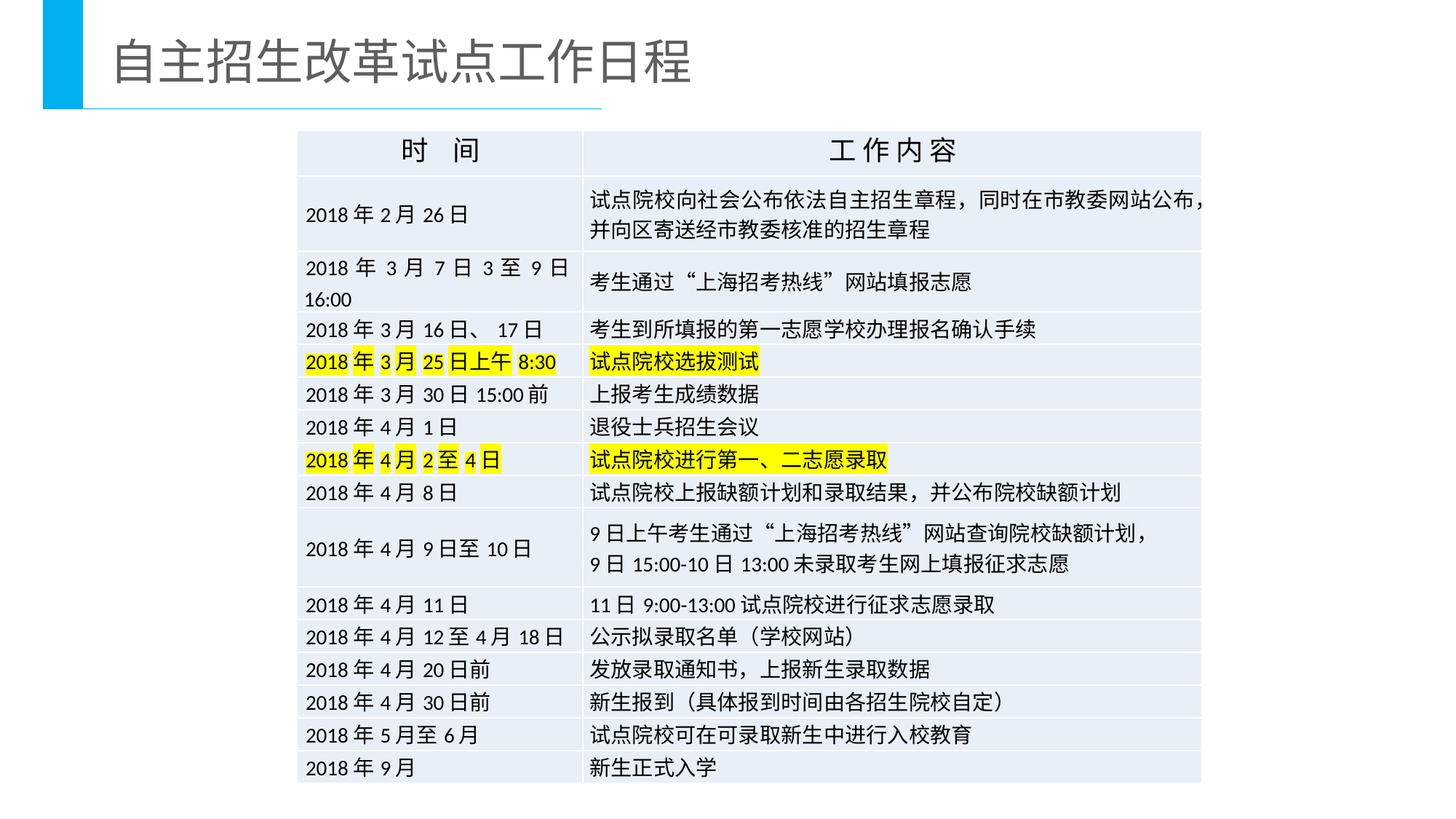

自主招生改革试点工作日程
| 时 间 | 工 作 内 容 |
| --- | --- |
| 2018年2月26日 | 试点院校向社会公布依法自主招生章程，同时在市教委网站公布，并向区寄送经市教委核准的招生章程 |
| 2018年3月7日3至9日16:00 | 考生通过“上海招考热线”网站填报志愿 |
| 2018年3月16日、17日 | 考生到所填报的第一志愿学校办理报名确认手续 |
| 2018年3月25日上午8:30 | 试点院校选拔测试 |
| 2018年3月30日15:00前 | 上报考生成绩数据 |
| 2018年4月1日 | 退役士兵招生会议 |
| 2018年4月2至4日 | 试点院校进行第一、二志愿录取 |
| 2018年4月8日 | 试点院校上报缺额计划和录取结果，并公布院校缺额计划 |
| 2018年4月9日至10日 | 9日上午考生通过“上海招考热线”网站查询院校缺额计划， 9日15:00-10日13:00未录取考生网上填报征求志愿 |
| 2018年4月11日 | 11日9:00-13:00试点院校进行征求志愿录取 |
| 2018年4月12至4月18日 | 公示拟录取名单（学校网站） |
| 2018年4月20日前 | 发放录取通知书，上报新生录取数据 |
| 2018年4月30日前 | 新生报到（具体报到时间由各招生院校自定） |
| 2018年5月至6月 | 试点院校可在可录取新生中进行入校教育 |
| 2018年9月 | 新生正式入学 |